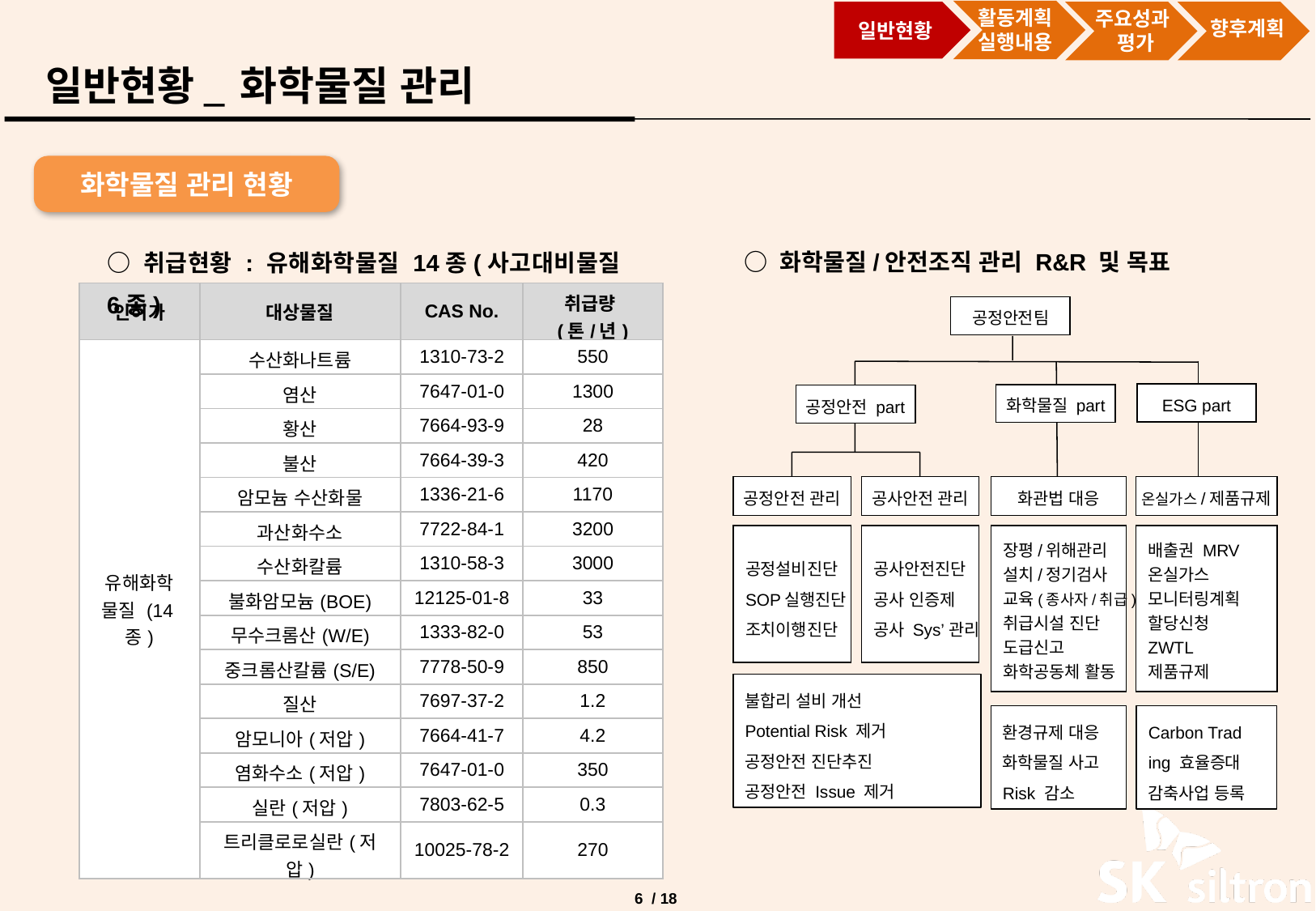

활동계획
실행내용
주요성과
   평가

일반현황

향후계획
일반현황_화학물질 관리

화학물질 관리 현황
○ 화학물질/안전조직 관리 R&R 및 목표
○ 취급현황 : 유해화학물질 14종(사고대비물질 6종)
| 인허가 | 대상물질 | CAS No. | 취급량(톤/년) |
| --- | --- | --- | --- |
| 유해화학 물질 (14종) | 수산화나트륨 | 1310-73-2 | 550 |
|  | 염산 | 7647-01-0 | 1300 |
|  | 황산 | 7664-93-9 | 28 |
|  | 불산 | 7664-39-3 | 420 |
|  | 암모늄 수산화물 | 1336-21-6 | 1170 |
|  | 과산화수소 | 7722-84-1 | 3200 |
|  | 수산화칼륨 | 1310-58-3 | 3000 |
|  | 불화암모늄(BOE) | 12125-01-8 | 33 |
|  | 무수크롬산(W/E) | 1333-82-0 | 53 |
|  | 중크롬산칼륨(S/E) | 7778-50-9 | 850 |
|  | 질산 | 7697-37-2 | 1.2 |
|  | 암모니아(저압) | 7664-41-7 | 4.2 |
|  | 염화수소(저압) | 7647-01-0 | 350 |
|  | 실란(저압) | 7803-62-5 | 0.3 |
|  | 트리클로로실란(저압) | 10025-78-2 | 270 |
공정안전팀

ESG part
화학물질 part
공정안전 part

공정안전 관리
공사안전 관리
화관법 대응
온실가스/제품규제
공정설비진단
SOP실행진단
조치이행진단
공사안전진단
공사 인증제
공사 Sys’관리
장평/위해관리
설치/정기검사
교육(종사자/취급)
취급시설 진단
도급신고
화학공동체 활동
배출권 MRV
온실가스
모니터링계획
할당신청
ZWTL
제품규제
불합리 설비 개선
Potential Risk 제거
공정안전 진단추진
공정안전 Issue 제거
환경규제 대응
화학물질 사고 Risk 감소
Carbon Trad
ing 효율증대
감축사업 등록